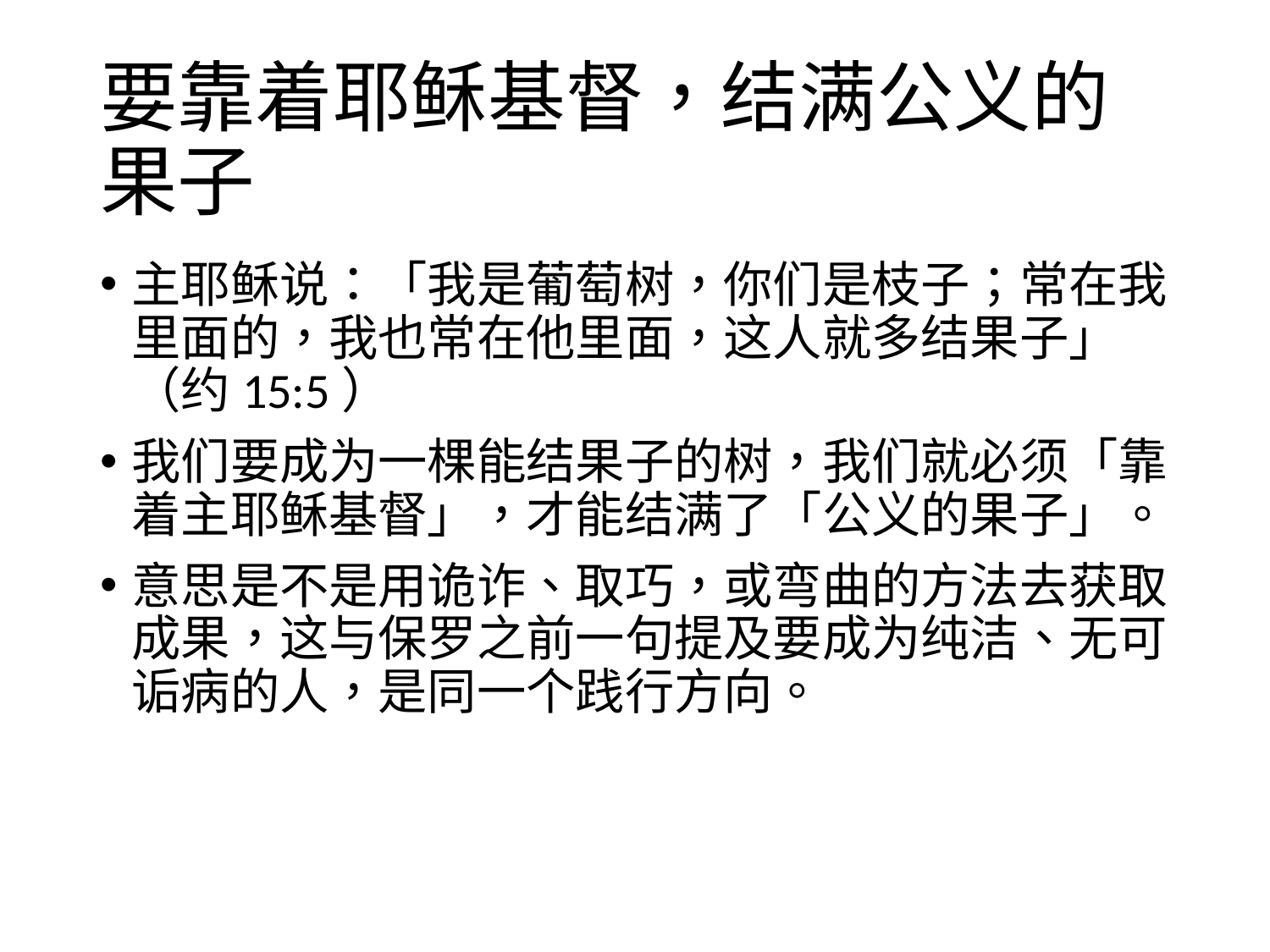

# 要靠着耶稣基督，结满公义的果子
主耶稣说：「我是葡萄树，你们是枝子；常在我里面的，我也常在他里面，这人就多结果子」（约15:5）
我们要成为一棵能结果子的树，我们就必须「靠着主耶稣基督」，才能结满了「公义的果子」。
意思是不是用诡诈、取巧，或弯曲的方法去获取成果，这与保罗之前一句提及要成为纯洁、无可诟病的人，是同一个践行方向。